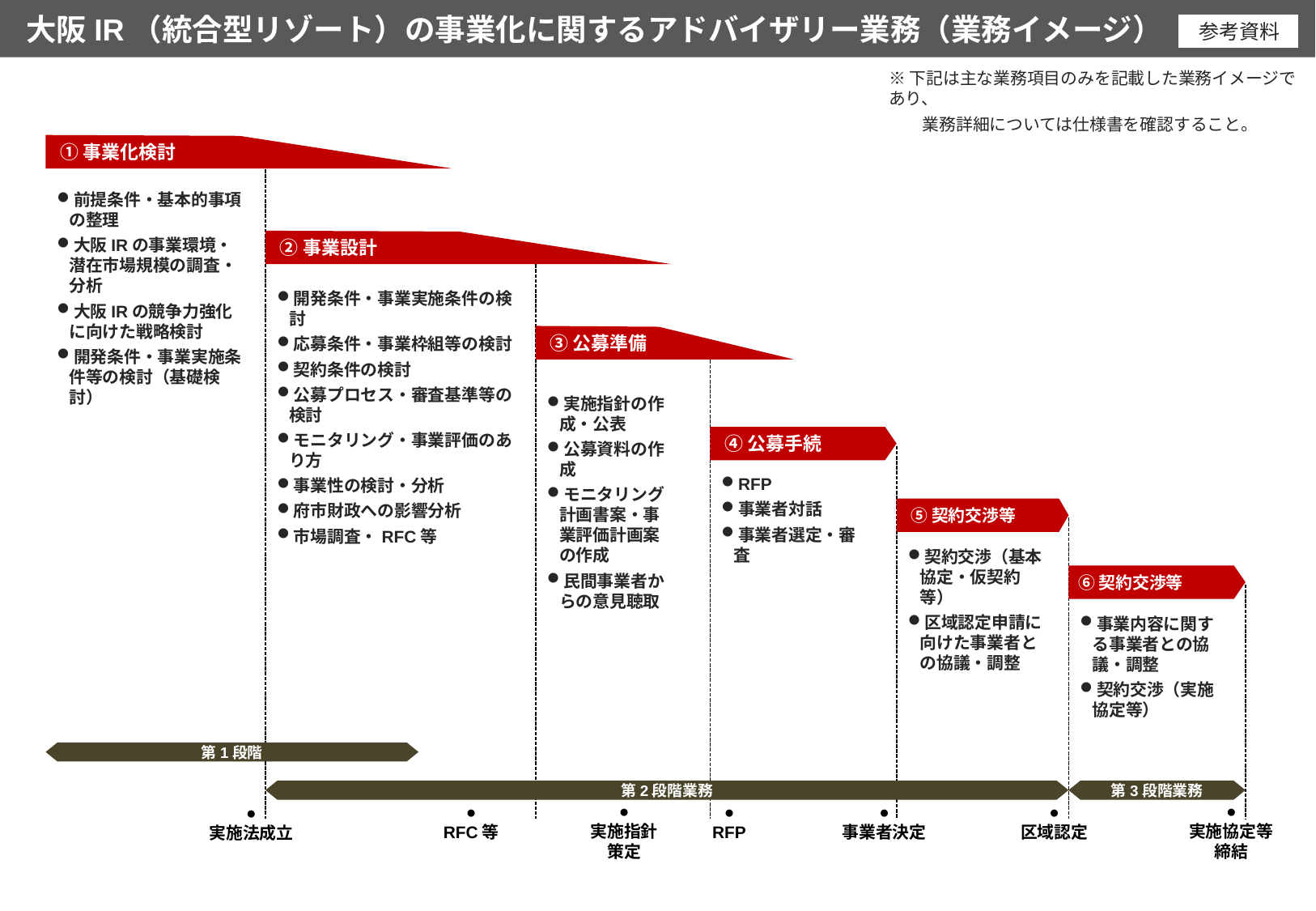

大阪IR（統合型リゾート）の事業化に関するアドバイザリー業務（業務イメージ）
参考資料
※下記は主な業務項目のみを記載した業務イメージであり、
　　業務詳細については仕様書を確認すること。
①事業化検討
前提条件・基本的事項の整理
大阪IRの事業環境・潜在市場規模の調査・分析
大阪IRの競争力強化に向けた戦略検討
開発条件・事業実施条件等の検討（基礎検討）
②事業設計
開発条件・事業実施条件の検討
応募条件・事業枠組等の検討
契約条件の検討
公募プロセス・審査基準等の検討
モニタリング・事業評価のあり方
事業性の検討・分析
府市財政への影響分析
市場調査・RFC等
③公募準備
実施指針の作成・公表
公募資料の作成
モニタリング計画書案・事業評価計画案の作成
民間事業者からの意見聴取
④公募手続
RFP
事業者対話
事業者選定・審査
⑤契約交渉等
契約交渉（基本協定・仮契約等）
区域認定申請に向けた事業者との協議・調整

⑥契約交渉等
事業内容に関する事業者との協議・調整
契約交渉（実施協定等）
第1段階
第2段階業務
第3段階業務
●
RFC等
●
RFP
●
事業者決定
●
区域認定
●
実施法成立
●
実施指針
策定
●
実施協定等
締結